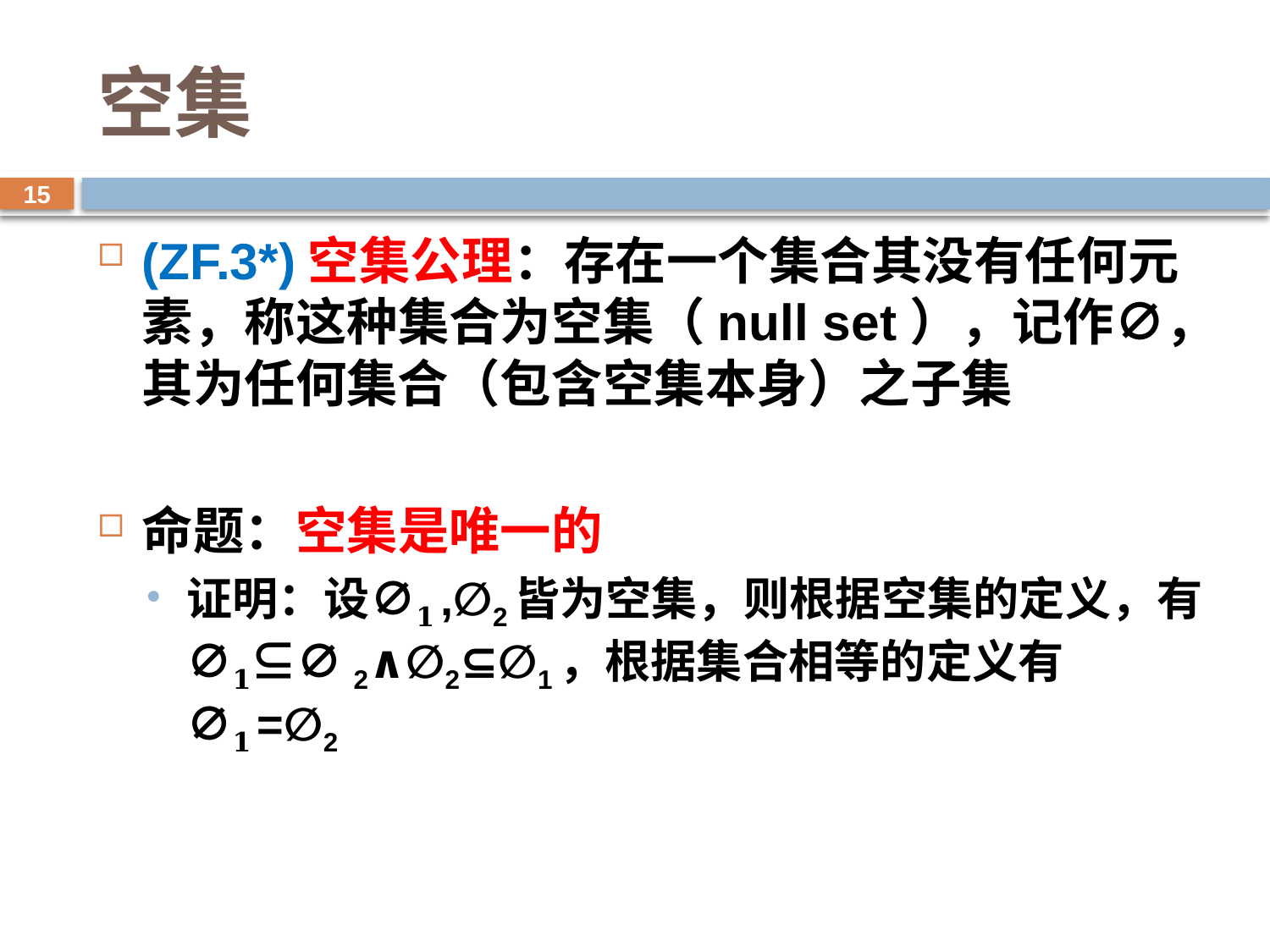

# 空集
15
(ZF.3*)空集公理：存在一个集合其没有任何元素，称这种集合为空集（null set），记作∅，其为任何集合（包含空集本身）之子集

命题：空集是唯一的
证明：设∅𝟏,∅2皆为空集，则根据空集的定义，有∅𝟏⊆∅2∧∅2⊆∅1，根据集合相等的定义有∅𝟏=∅2